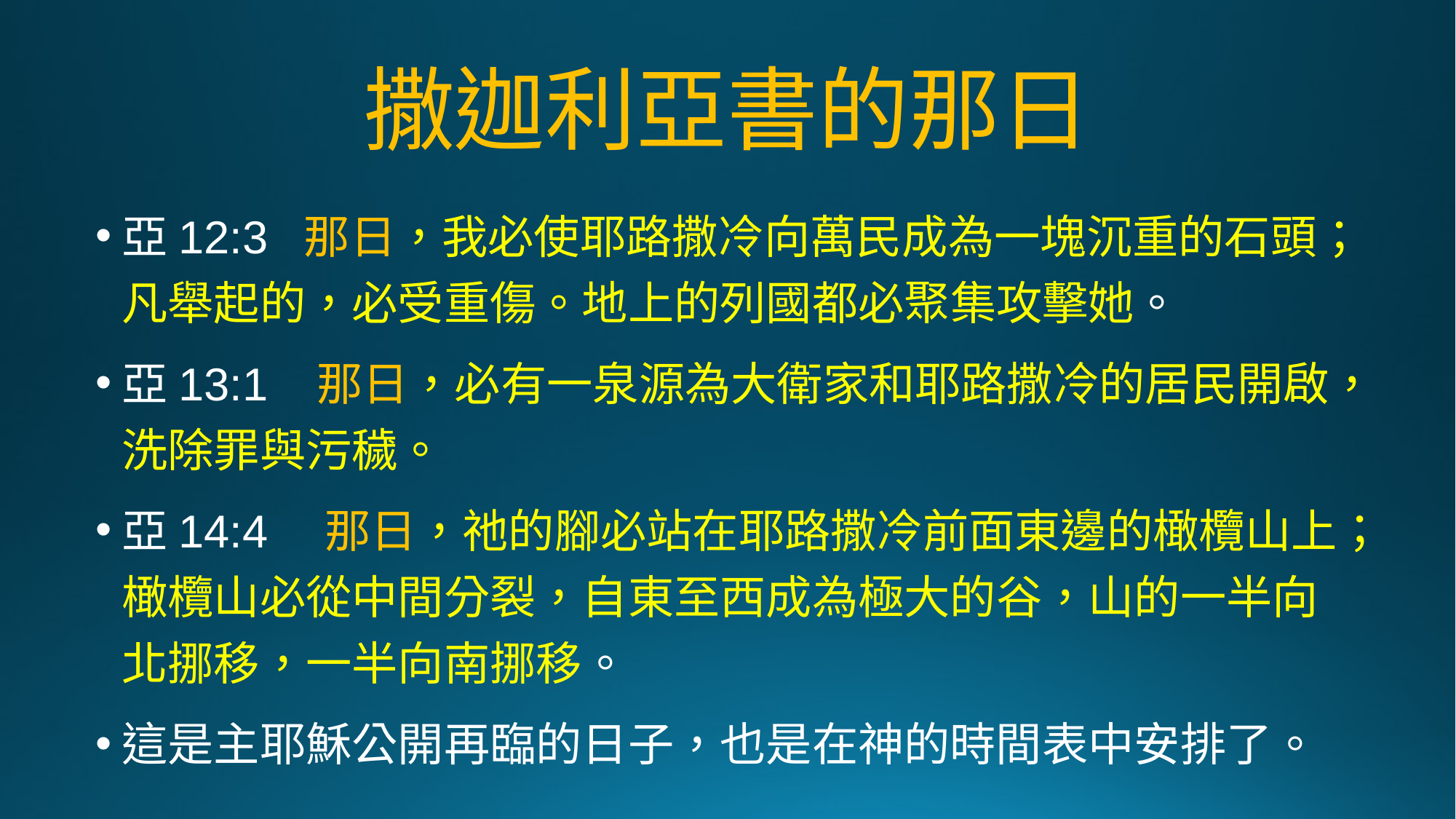

# 撒迦利亞書的那日
亞12:3  那日，我必使耶路撒冷向萬民成為一塊沉重的石頭；凡舉起的，必受重傷。地上的列國都必聚集攻擊她。
亞13:1   那日，必有一泉源為大衛家和耶路撒冷的居民開啟，洗除罪與污穢。
亞14:4　那日，祂的腳必站在耶路撒冷前面東邊的橄欖山上；橄欖山必從中間分裂，自東至西成為極大的谷，山的一半向北挪移，一半向南挪移。
這是主耶穌公開再臨的日子，也是在神的時間表中安排了。